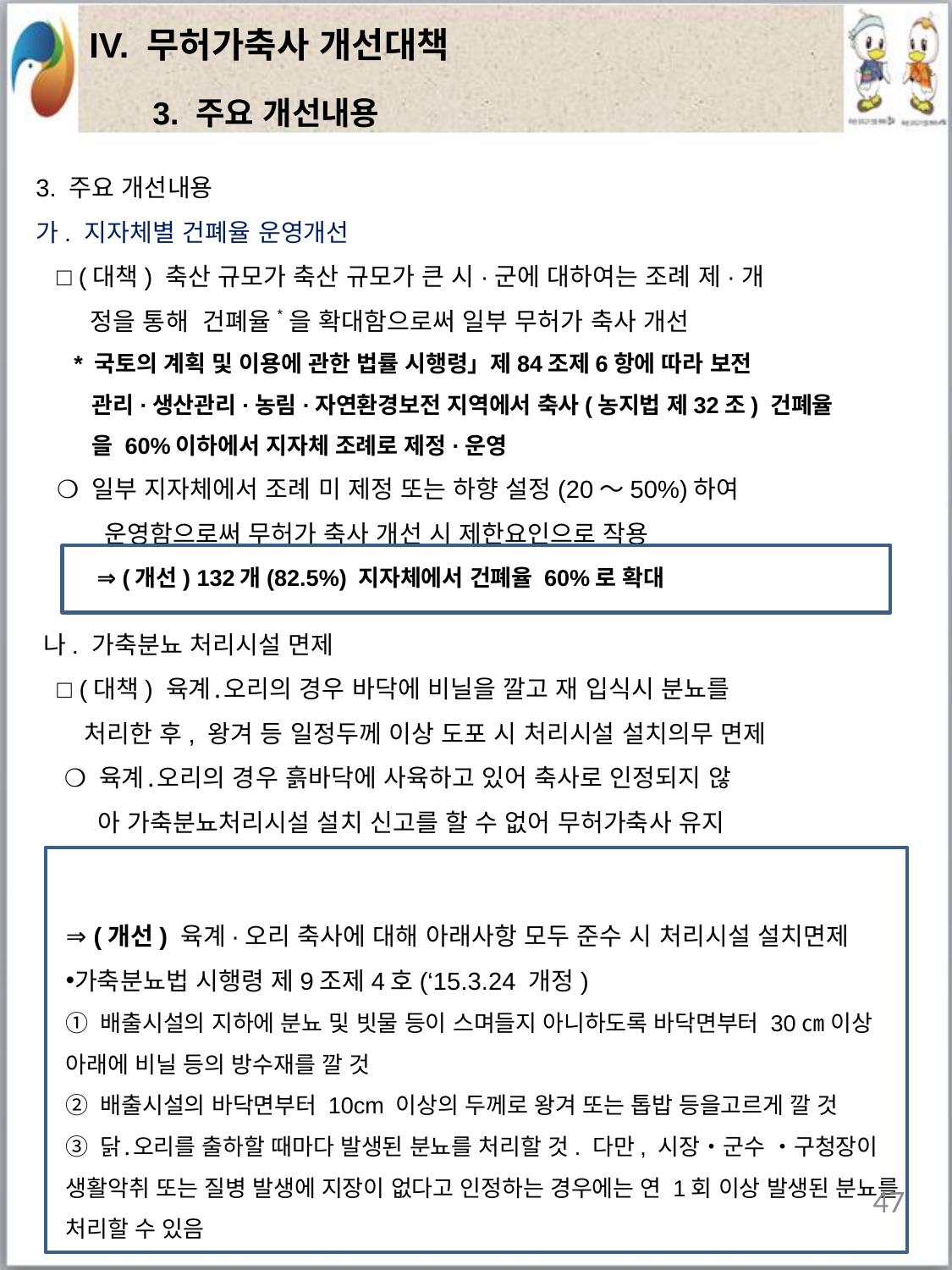

| IV. 무허가축사 개선대책 |
| --- |
3. 주요 개선내용
3. 주요 개선내용
가. 지자체별 건폐율 운영개선
   □ (대책) 축산 규모가 축산 규모가 큰 시·군에 대하여는 조례 제·개
       정을 통해  건폐율*을 확대함으로써 일부 무허가 축사 개선
      * 국토의 계획 및 이용에 관한 법률 시행령」제84조제6항에 따라 보전
        관리·생산관리·농림·자연환경보전 지역에서 축사(농지법 제32조) 건폐율
        을 60%이하에서 지자체 조례로 제정·운영
   ❍ 일부 지자체에서 조례 미 제정 또는 하향 설정(20～50%)하여
         운영함으로써 무허가 축사 개선 시 제한요인으로 작용

⇒ (개선) 132개(82.5%) 지자체에서 건폐율 60%로 확대
나. 가축분뇨 처리시설 면제
  □ (대책) 육계․오리의 경우 바닥에 비닐을 깔고 재 입식시 분뇨를
     처리한 후, 왕겨 등 일정두께 이상 도포 시 처리시설 설치의무 면제
   ❍ 육계․오리의 경우 흙바닥에 사육하고 있어 축사로 인정되지 않
       아 가축분뇨처리시설 설치 신고를 할 수 없어 무허가축사 유지

⇒ (개선) 육계·오리 축사에 대해 아래사항 모두 준수 시 처리시설 설치면제
가축분뇨법 시행령 제9조제4호(‘15.3.24 개정)
① 배출시설의 지하에 분뇨 및 빗물 등이 스며들지 아니하도록 바닥면부터 30㎝ 이상 아래에 비닐 등의 방수재를 깔 것
② 배출시설의 바닥면부터 10cm 이상의 두께로 왕겨 또는 톱밥 등을고르게 깔 것
③ 닭․오리를 출하할 때마다 발생된 분뇨를 처리할 것. 다만, 시장‧군수 ‧구청장이 생활악취 또는 질병 발생에 지장이 없다고 인정하는 경우에는 연 1회 이상 발생된 분뇨를 처리할 수 있음
47